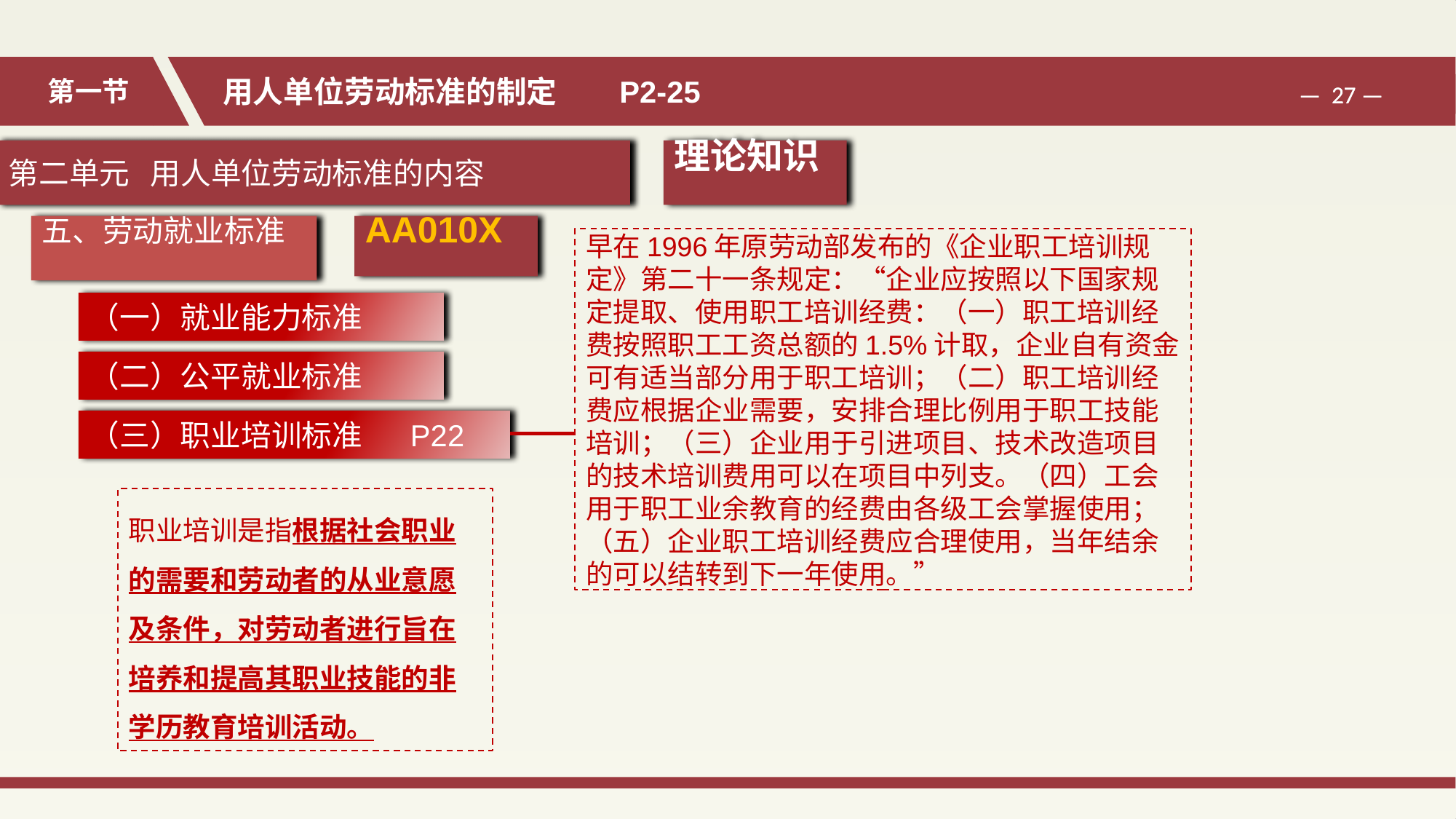

第二单元   用人单位劳动标准的内容
理论知识
五、劳动就业标准
AA010X
早在1996年原劳动部发布的《企业职工培训规定》第二十一条规定：“企业应按照以下国家规定提取、使用职工培训经费：（一）职工培训经费按照职工工资总额的1.5%计取，企业自有资金可有适当部分用于职工培训；（二）职工培训经费应根据企业需要，安排合理比例用于职工技能培训；（三）企业用于引进项目、技术改造项目的技术培训费用可以在项目中列支。（四）工会用于职工业余教育的经费由各级工会掌握使用；（五）企业职工培训经费应合理使用，当年结余的可以结转到下一年使用。”
（一）就业能力标准
（二）公平就业标准
（三）职业培训标准      P22
职业培训是指根据社会职业的需要和劳动者的从业意愿及条件，对劳动者进行旨在培养和提高其职业技能的非学历教育培训活动。